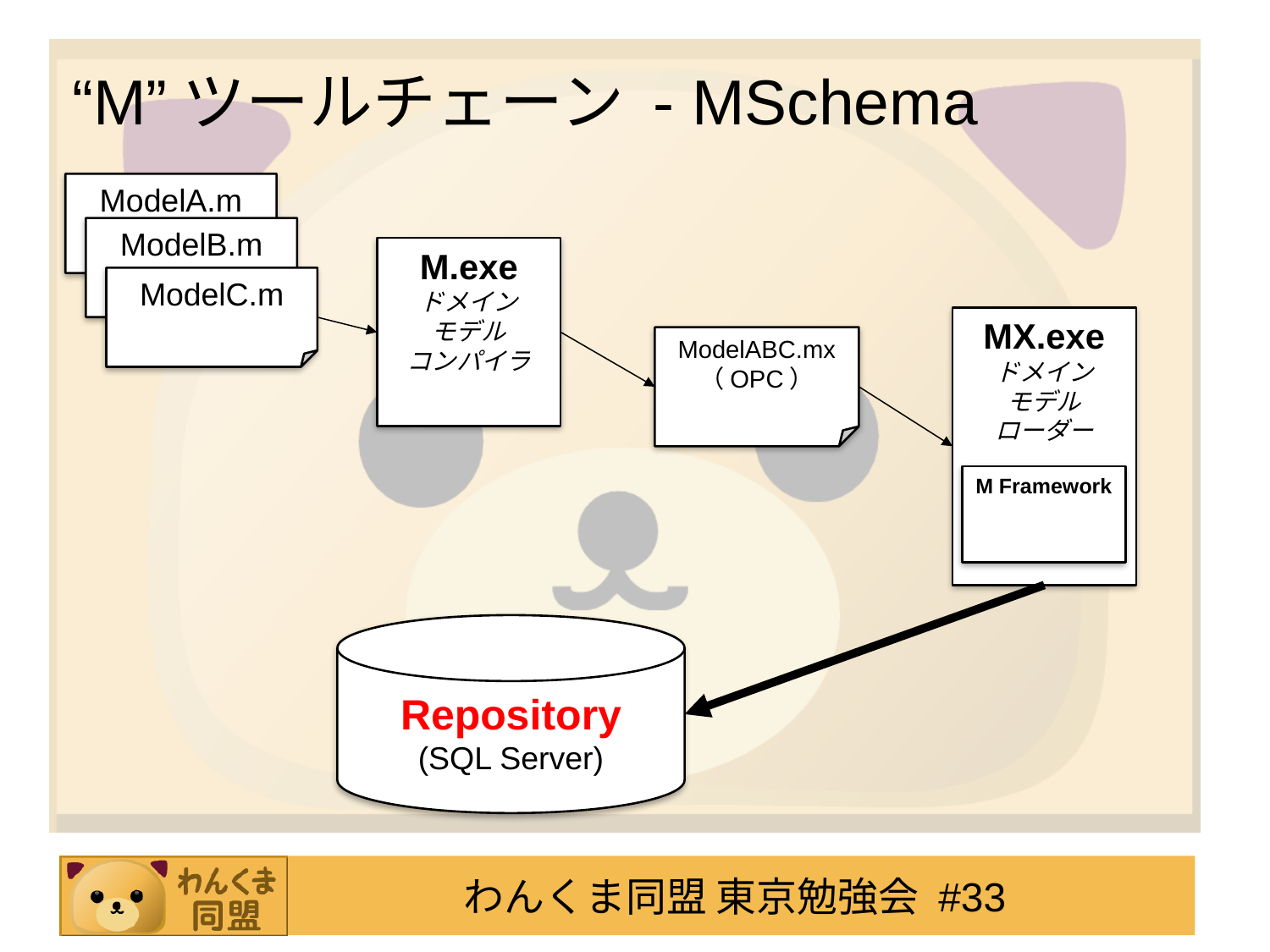

# “M”ツールチェーン - MSchema
ModelA.m
ModelB.m
ModelC.m
M.exe
ドメイン
モデル
コンパイラ
MX.exe
ドメイン
モデル
ローダー
M Framework
ModelABC.mx
（OPC）
Repository
(SQL Server)